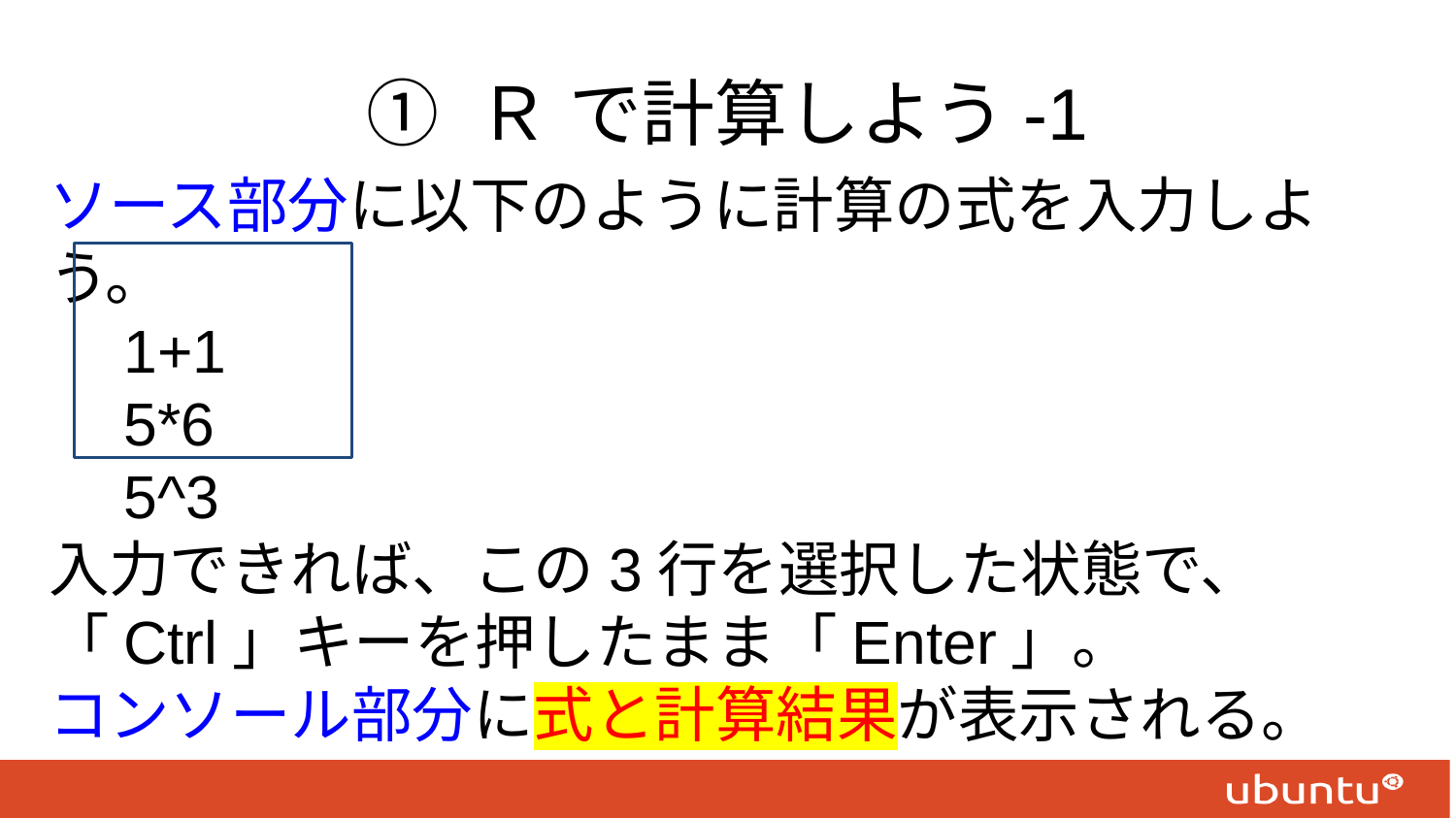

# ① Ｒ で計算しよう-1
ソース部分に以下のように計算の式を入力しよう。
　1+1
　5*6
　5^3
入力できれば、この3行を選択した状態で、
「Ctrl」キーを押したまま「Enter」。
コンソール部分に式と計算結果が表示される。